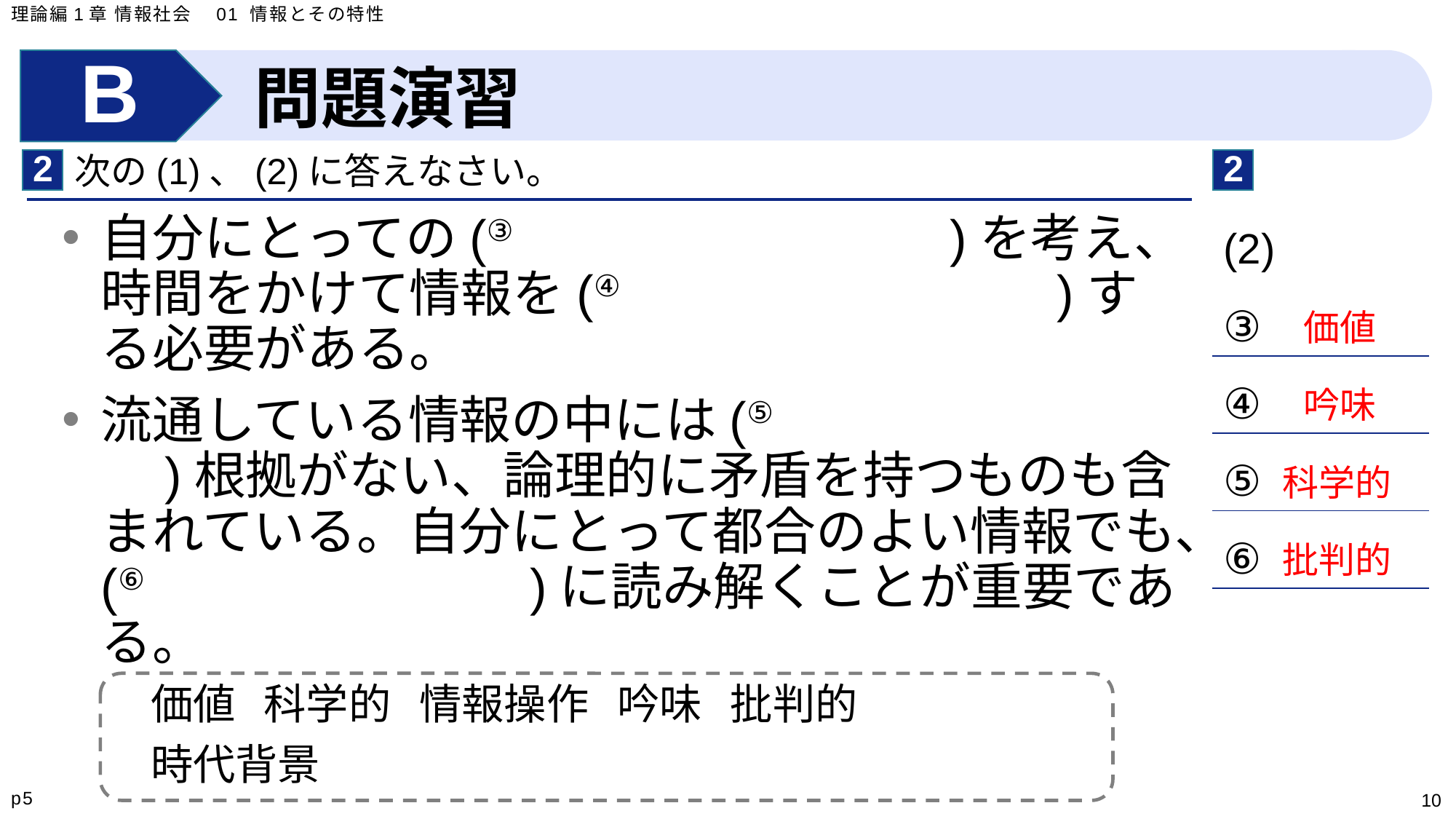

理論編1章 情報社会　01 情報とその特性

問題演習
2
2
次の(1)、(2)に答えなさい。
| (2) |
| --- |
| ③ |
| ④ |
| ⑤ |
| ⑥ |
|  |
自分にとっての(③　　　　　　　　)を考え、時間をかけて情報を(④　　　　　　　　)する必要がある。
流通している情報の中には(⑤　　　　　　　　)根拠がない、論理的に矛盾を持つものも含まれている。自分にとって都合のよい情報でも、(⑥　　　　　　　)に読み解くことが重要である。
価値
吟味
科学的
批判的

価値   科学的   情報操作   吟味   批判的
時代背景

p5
10